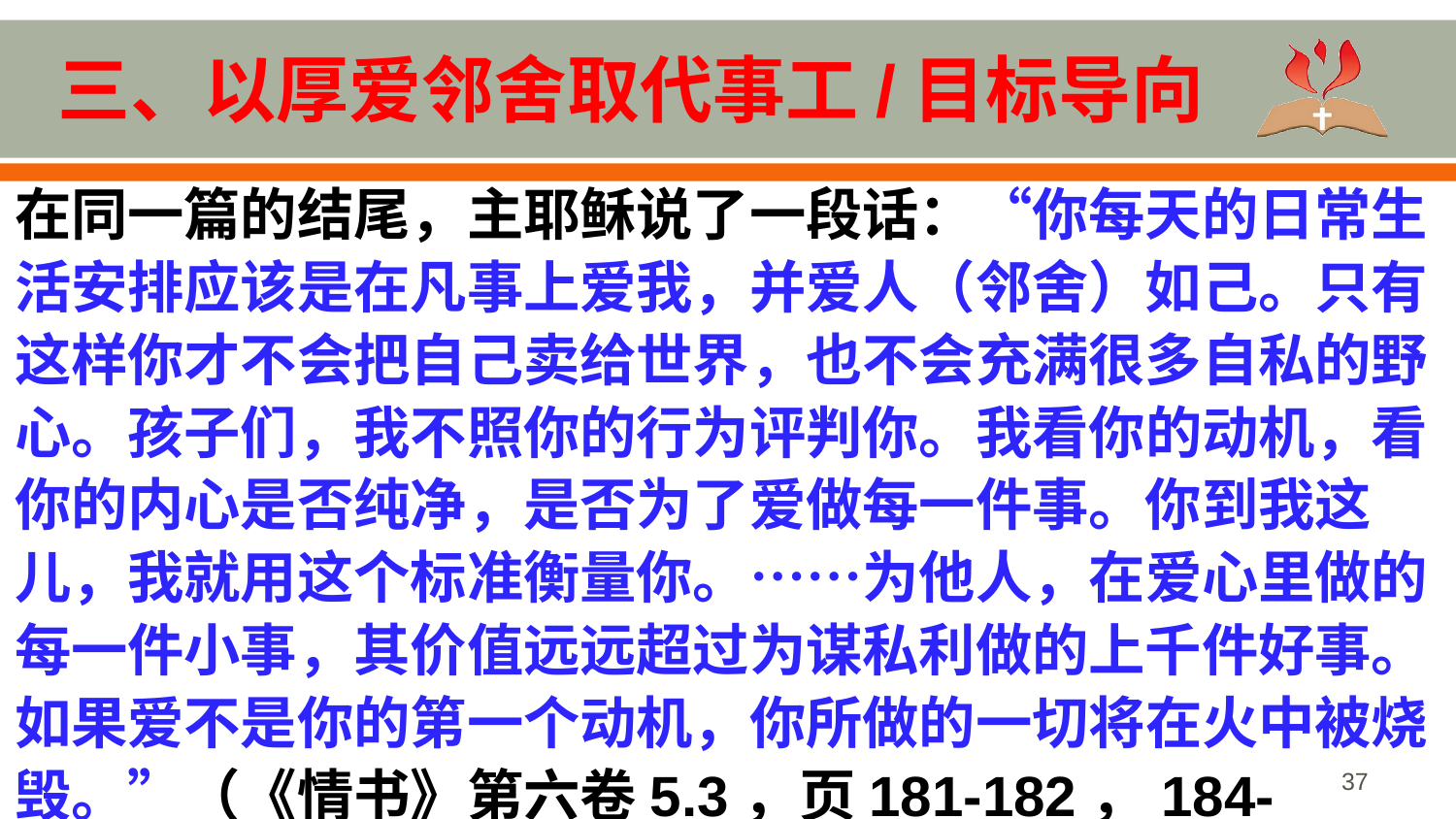

# 三、以厚爱邻舍取代事工/目标导向
在同一篇的结尾，主耶稣说了一段话：“你每天的日常生活安排应该是在凡事上爱我，并爱人（邻舍）如己。只有这样你才不会把自己卖给世界，也不会充满很多自私的野心。孩子们，我不照你的行为评判你。我看你的动机，看你的内心是否纯净，是否为了爱做每一件事。你到我这儿，我就用这个标准衡量你。……为他人，在爱心里做的每一件小事，其价值远远超过为谋私利做的上千件好事。如果爱不是你的第一个动机，你所做的一切将在火中被烧毁。”（《情书》第六卷5.3，页181-182，184-185。）

37